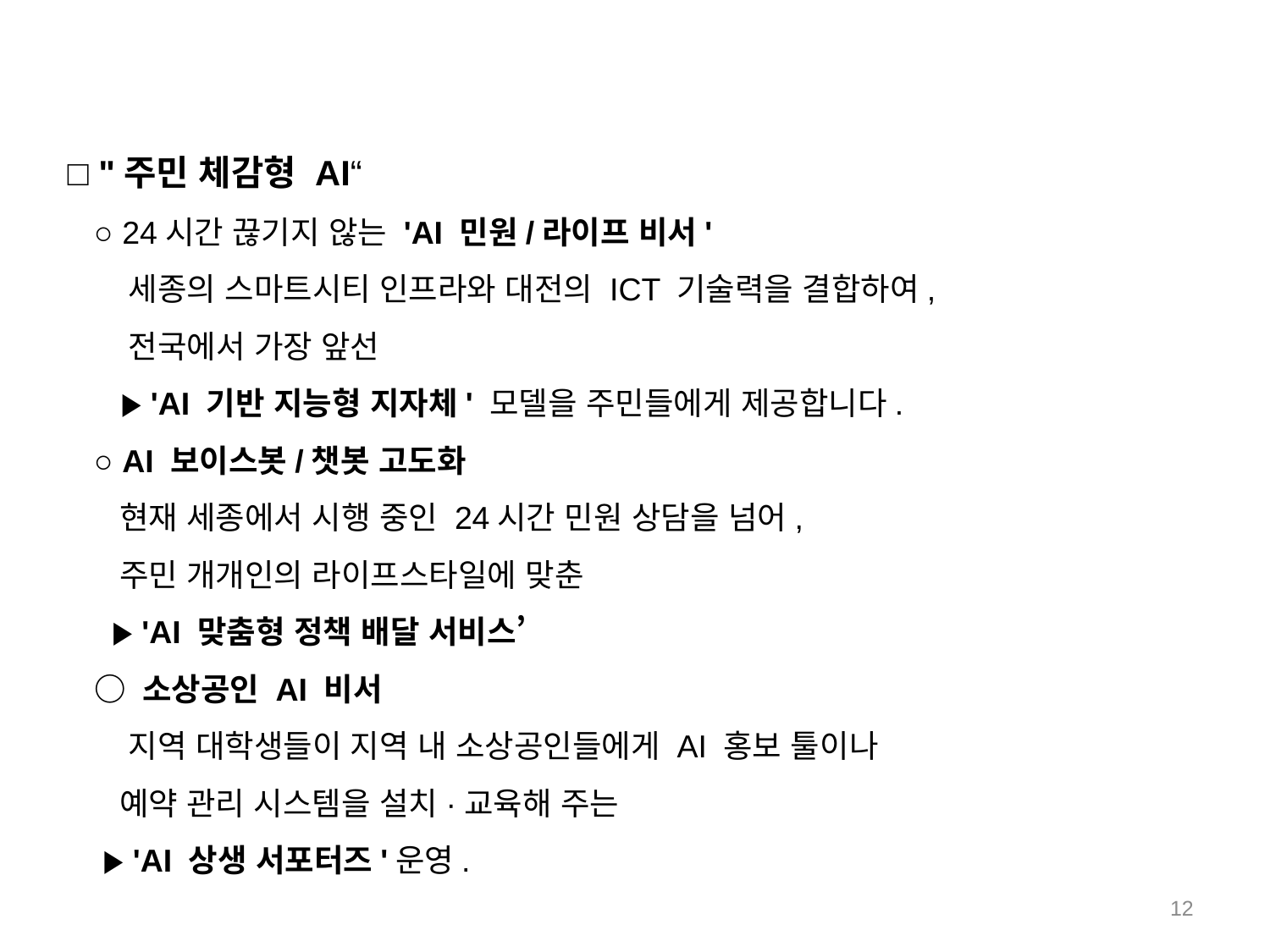

□ "주민 체감형 AI“
   ○ 24시간 끊기지 않는 'AI 민원/라이프 비서'
      세종의 스마트시티 인프라와 대전의 ICT 기술력을 결합하여,
      전국에서 가장 앞선
      ▶ 'AI 기반 지능형 지자체' 모델을 주민들에게 제공합니다.
   ○ AI 보이스봇/챗봇 고도화
     현재 세종에서 시행 중인 24시간 민원 상담을 넘어,
     주민 개개인의 라이프스타일에 맞춘
     ▶ 'AI 맞춤형 정책 배달 서비스’
   ○ 소상공인 AI 비서
      지역 대학생들이 지역 내 소상공인들에게 AI 홍보 툴이나
     예약 관리 시스템을 설치·교육해 주는
    ▶ 'AI 상생 서포터즈'운영.
12